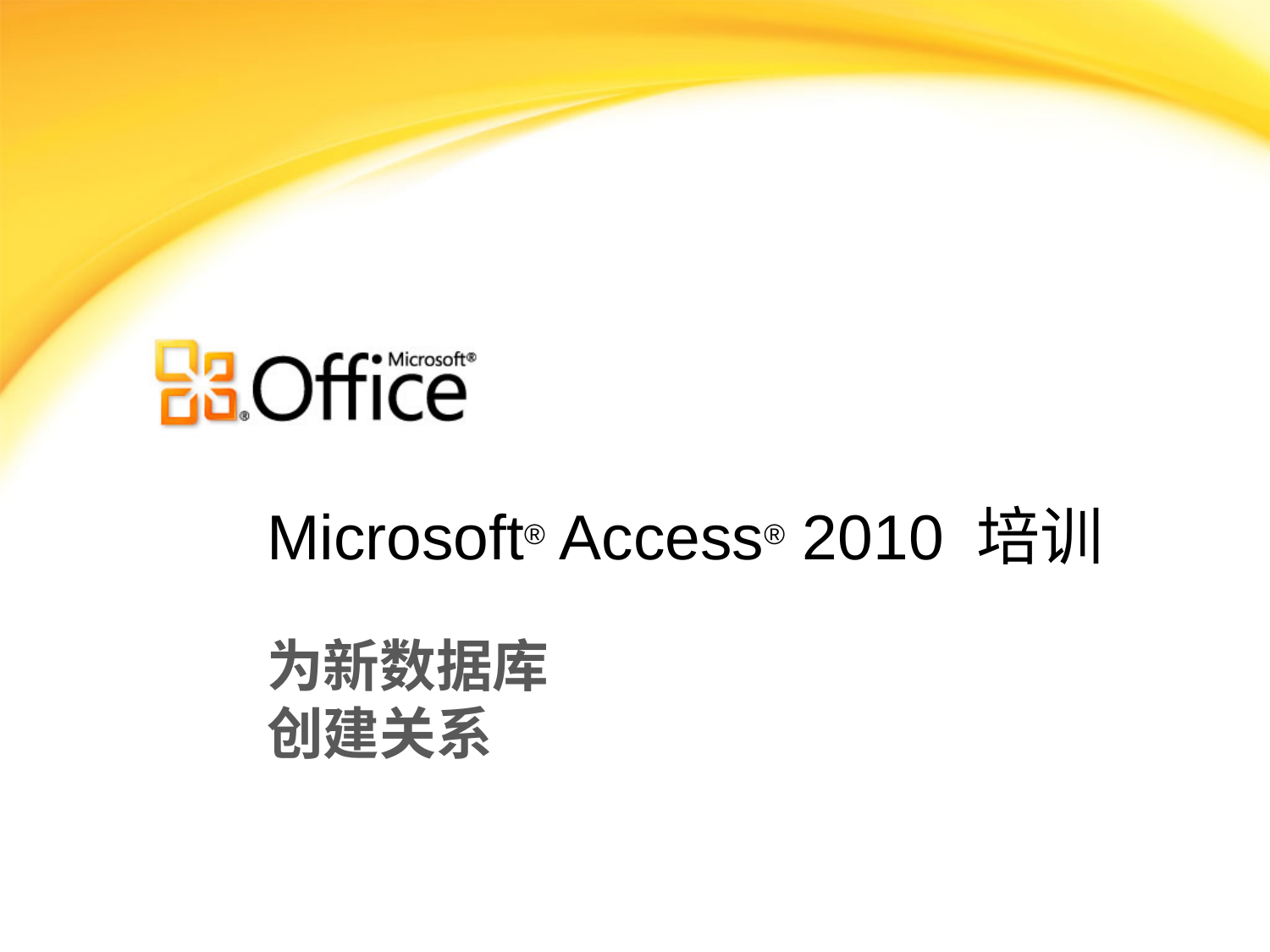

# Microsoft® Access® 2010 培训
为新数据库
创建关系